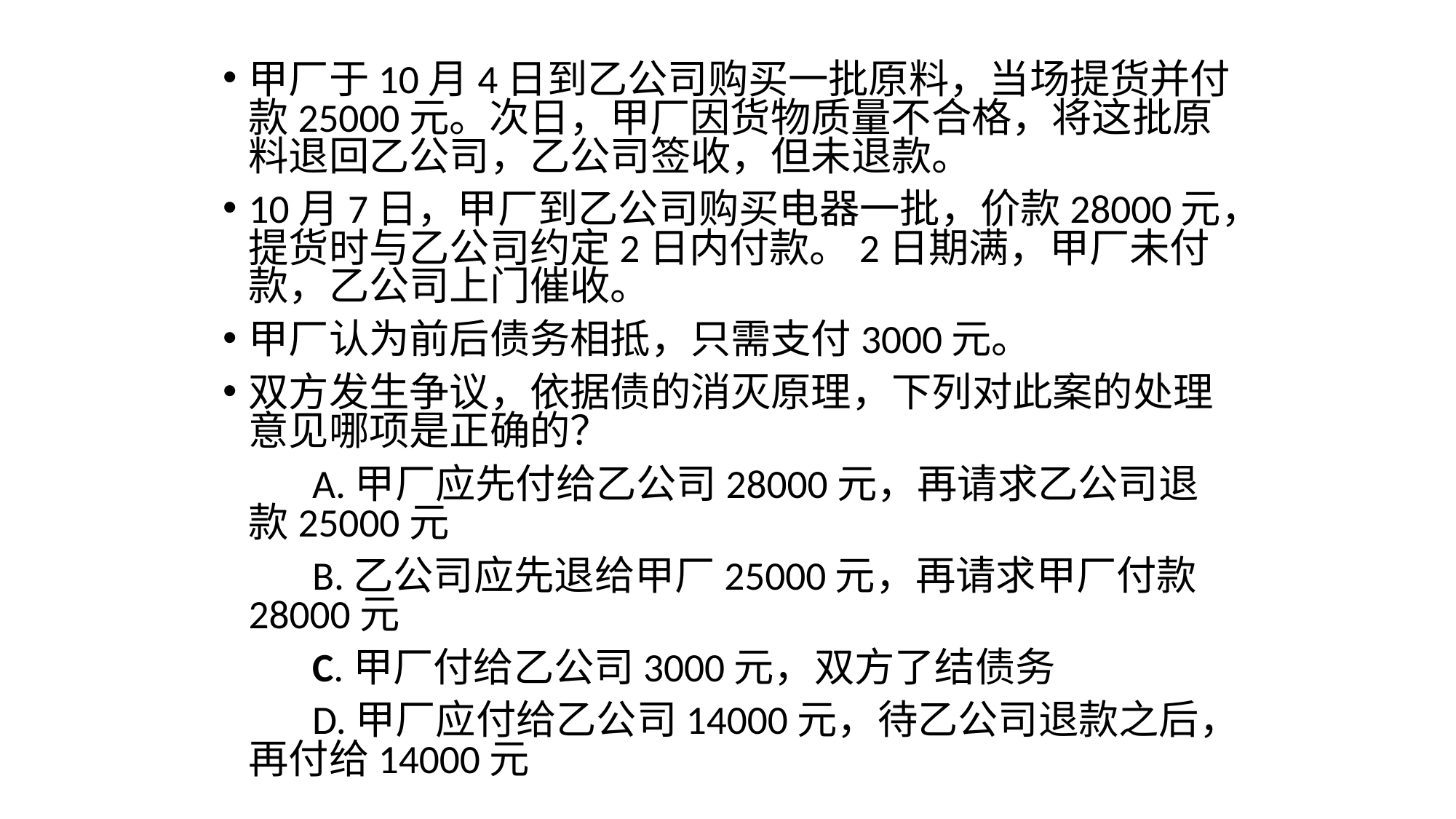

甲厂于10月4日到乙公司购买一批原料，当场提货并付款25000元。次日，甲厂因货物质量不合格，将这批原料退回乙公司，乙公司签收，但未退款。
10月7日，甲厂到乙公司购买电器一批，价款28000元，提货时与乙公司约定2日内付款。2日期满，甲厂未付款，乙公司上门催收。
甲厂认为前后债务相抵，只需支付3000元。
双方发生争议，依据债的消灭原理，下列对此案的处理意见哪项是正确的？
　　A.甲厂应先付给乙公司28000元，再请求乙公司退款25000元
　　B.乙公司应先退给甲厂25000元，再请求甲厂付款28000元
　　C.甲厂付给乙公司3000元，双方了结债务
　　D.甲厂应付给乙公司14000元，待乙公司退款之后，再付给14000元